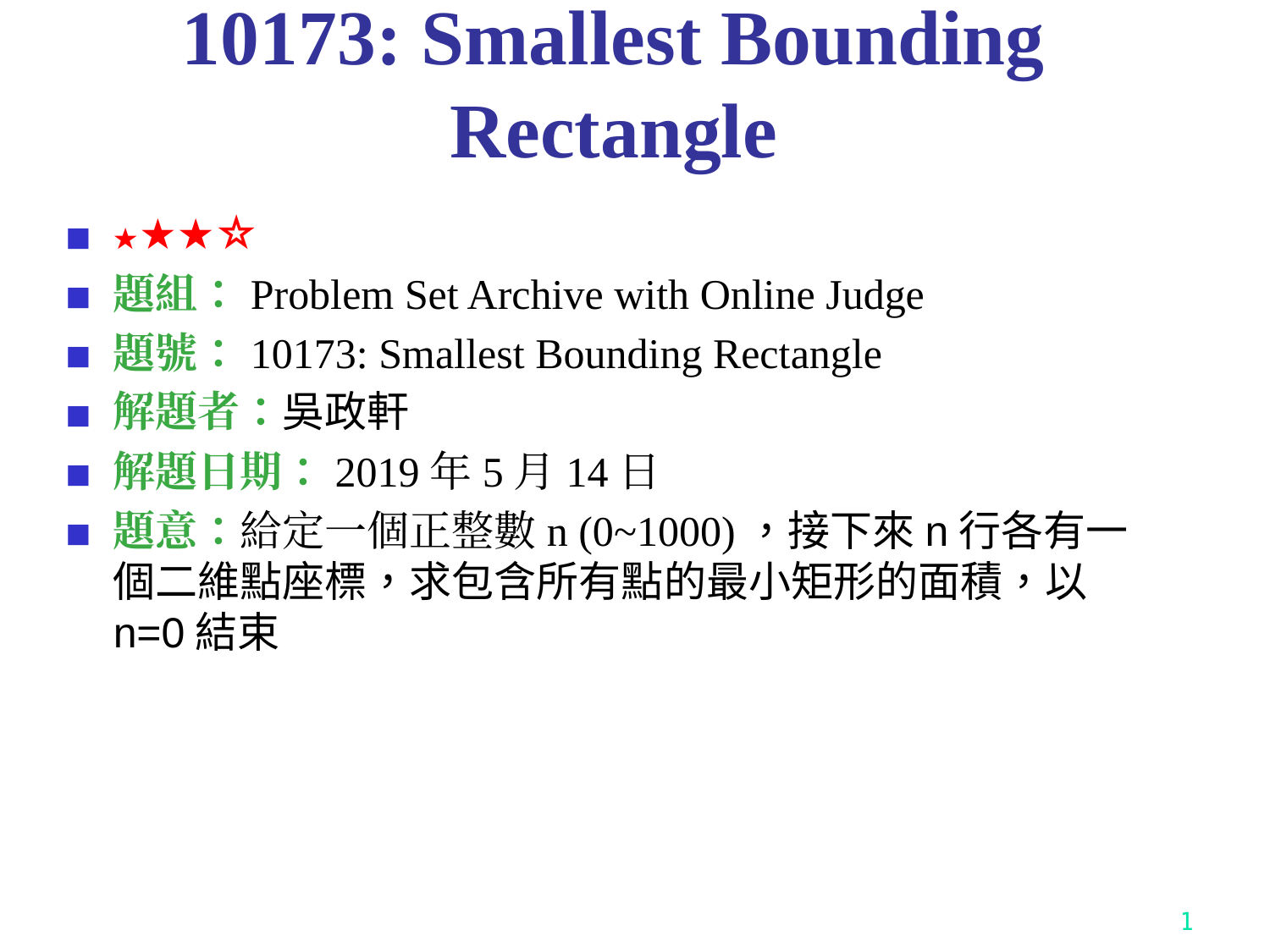

# 10173: Smallest Bounding Rectangle
★★★☆
題組：Problem Set Archive with Online Judge
題號：10173: Smallest Bounding Rectangle
解題者：吳政軒
解題日期：2019年5月14日
題意：給定一個正整數n (0~1000)，接下來n行各有一個二維點座標，求包含所有點的最小矩形的面積，以n=0結束
1